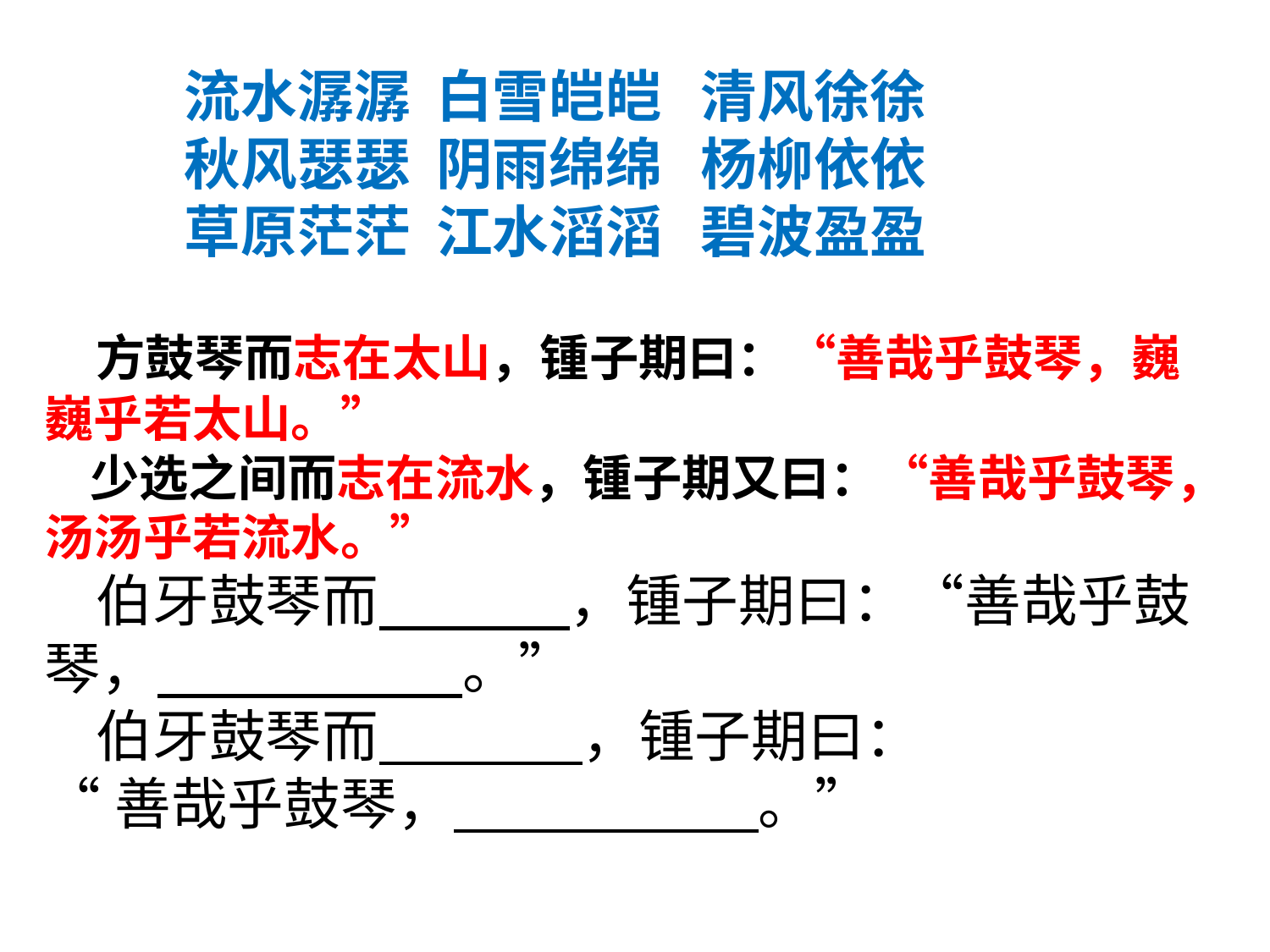

流水潺潺  白雪皑皑   清风徐徐
秋风瑟瑟  阴雨绵绵   杨柳依依
草原茫茫  江水滔滔   碧波盈盈
   方鼓琴而志在太山，锺子期曰：“善哉乎鼓琴，巍巍乎若太山。”
   少选之间而志在流水，锺子期又曰：“善哉乎鼓琴，汤汤乎若流水。”
   伯牙鼓琴而               ，锺子期曰：“善哉乎鼓琴，                        。”
   伯牙鼓琴而                ，锺子期曰：
“善哉乎鼓琴，                        。”